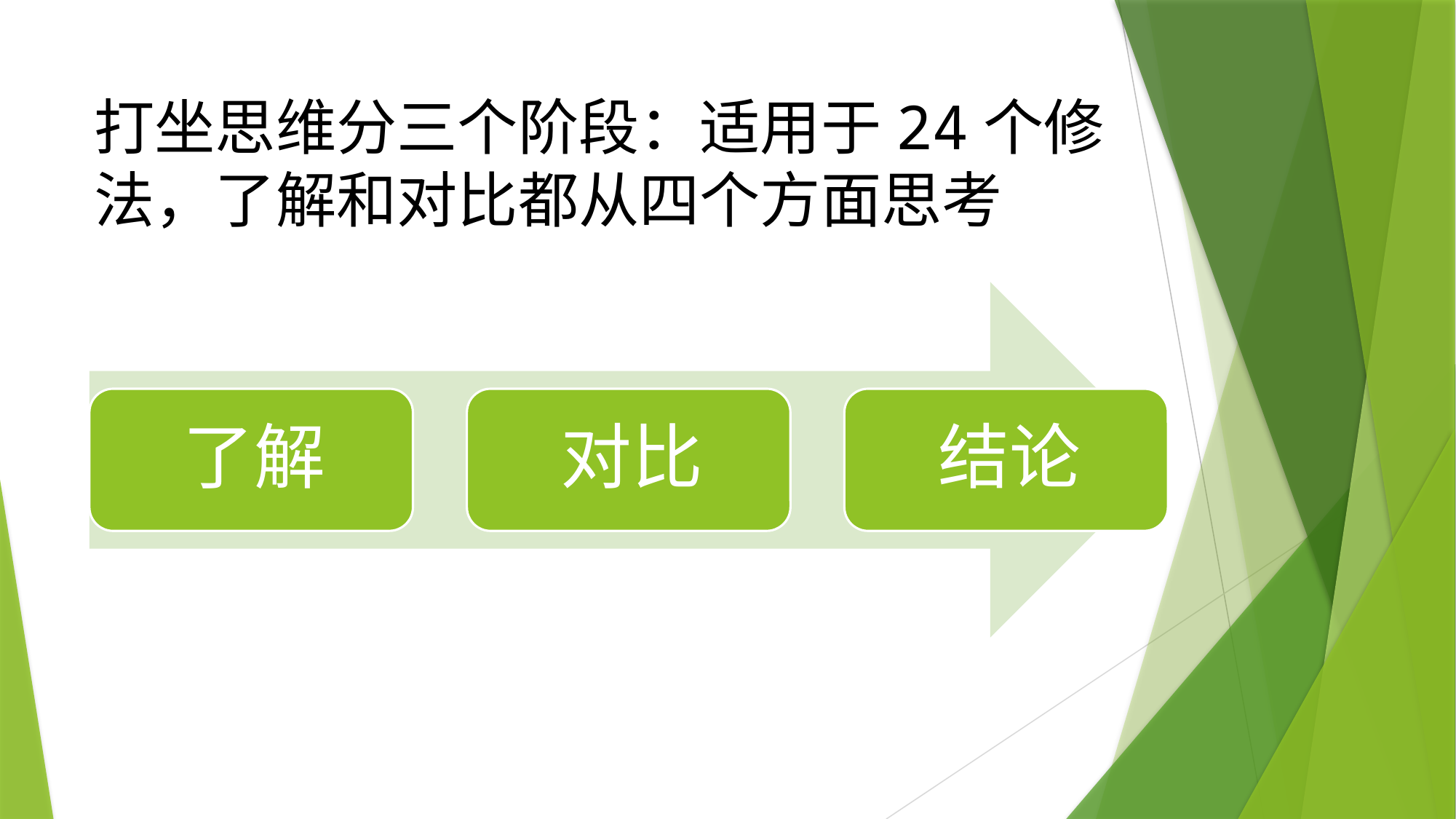

打坐思维分三个阶段：适用于24个修法，了解和对比都从四个方面思考
了解
对比
结论